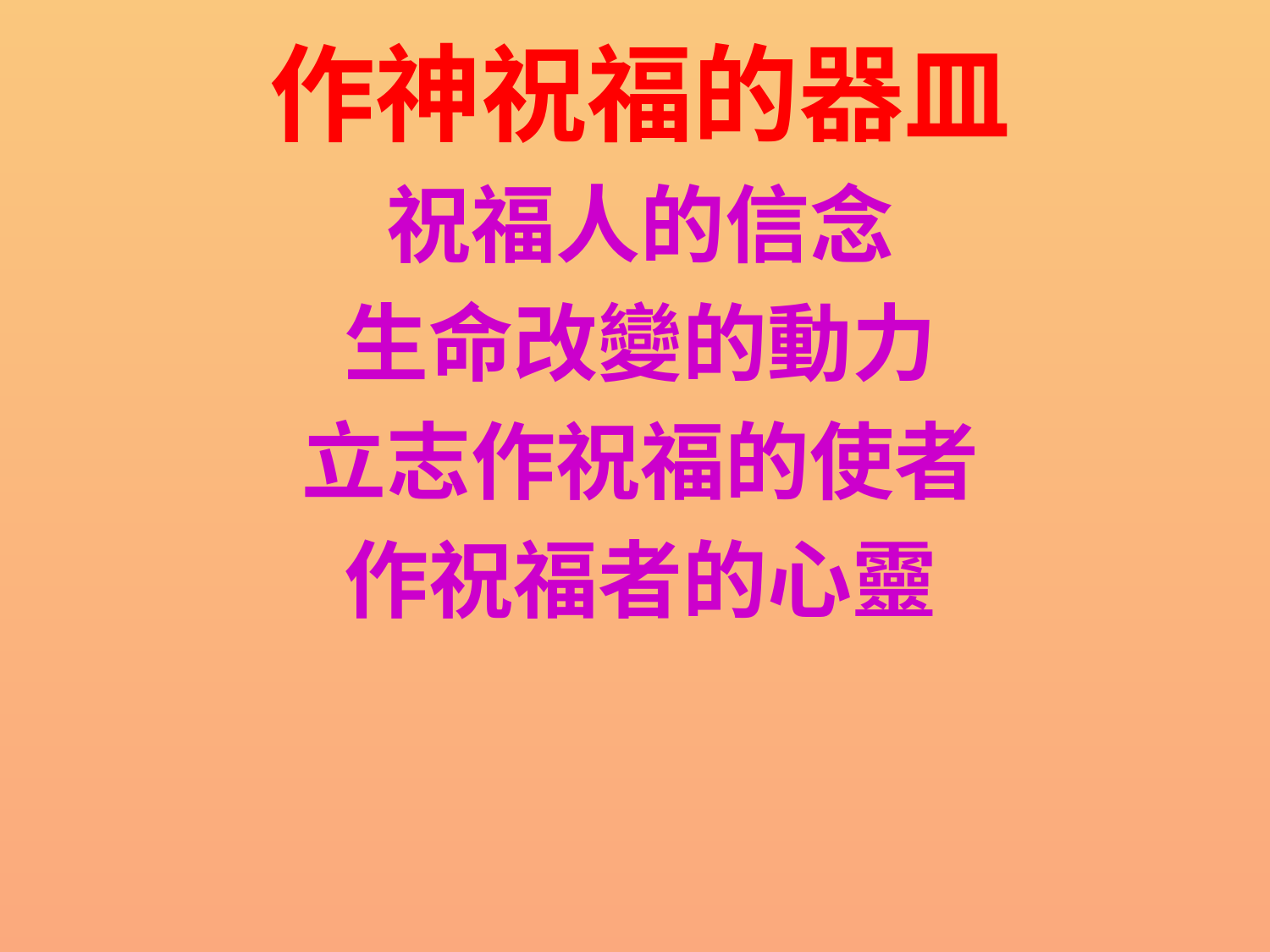

作神祝福的器皿
祝福人的信念
生命改變的動力
立志作祝福的使者
作祝福者的心靈